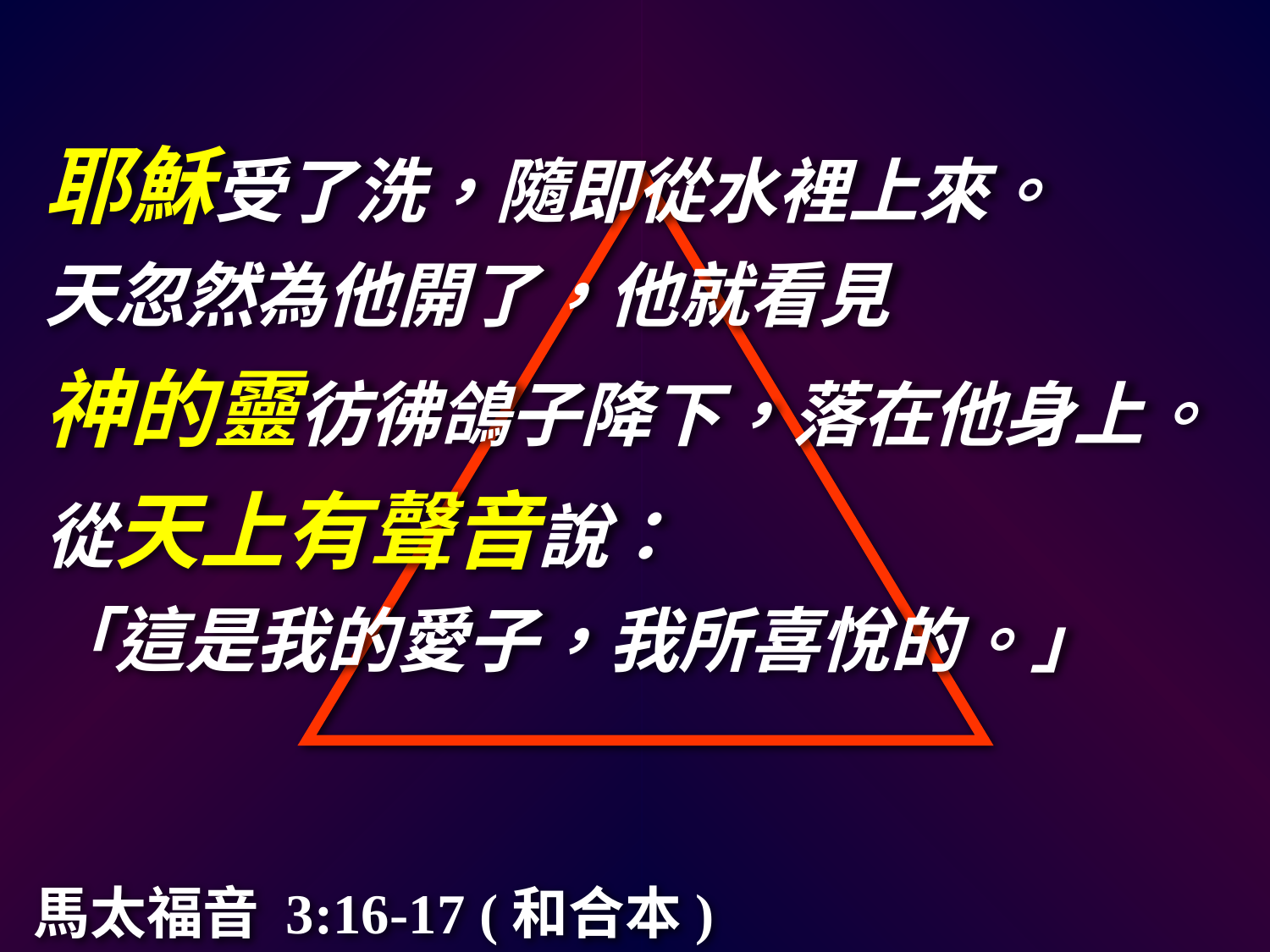

耶穌受了洗，隨即從水裡上來。
天忽然為他開了，他就看見
神的靈彷彿鴿子降下，落在他身上。從天上有聲音說：
「這是我的愛子，我所喜悅的。」

馬太福音 3:16-17 (和合本)